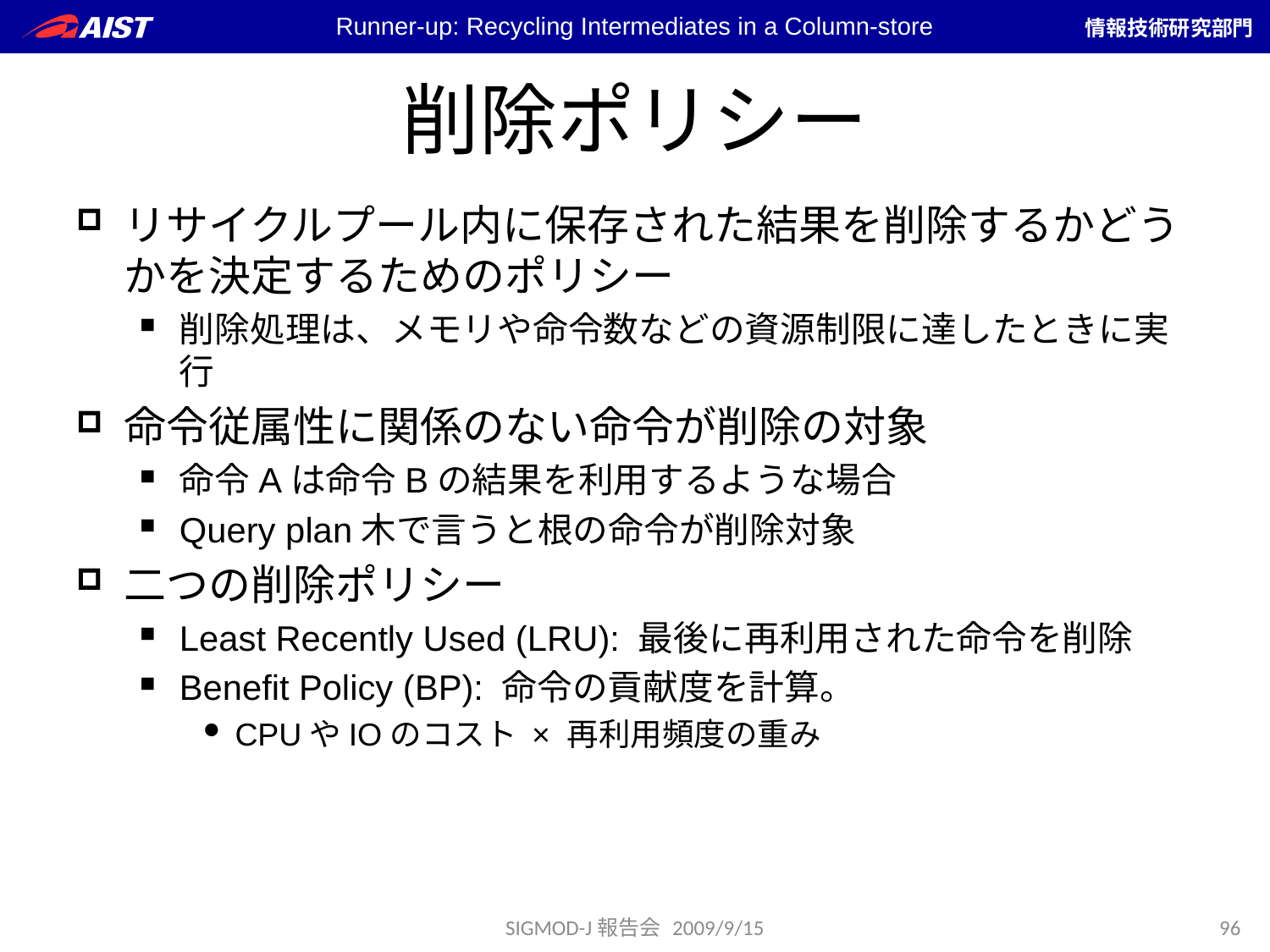

Runner-up: Recycling Intermediates in a Column-store
# 削除ポリシー
リサイクルプール内に保存された結果を削除するかどうかを決定するためのポリシー
削除処理は、メモリや命令数などの資源制限に達したときに実行
命令従属性に関係のない命令が削除の対象
命令Aは命令Bの結果を利用するような場合
Query plan木で言うと根の命令が削除対象
二つの削除ポリシー
Least Recently Used (LRU): 最後に再利用された命令を削除
Benefit Policy (BP): 命令の貢献度を計算。
CPUやIOのコスト × 再利用頻度の重み
SIGMOD-J報告会 2009/9/15
96